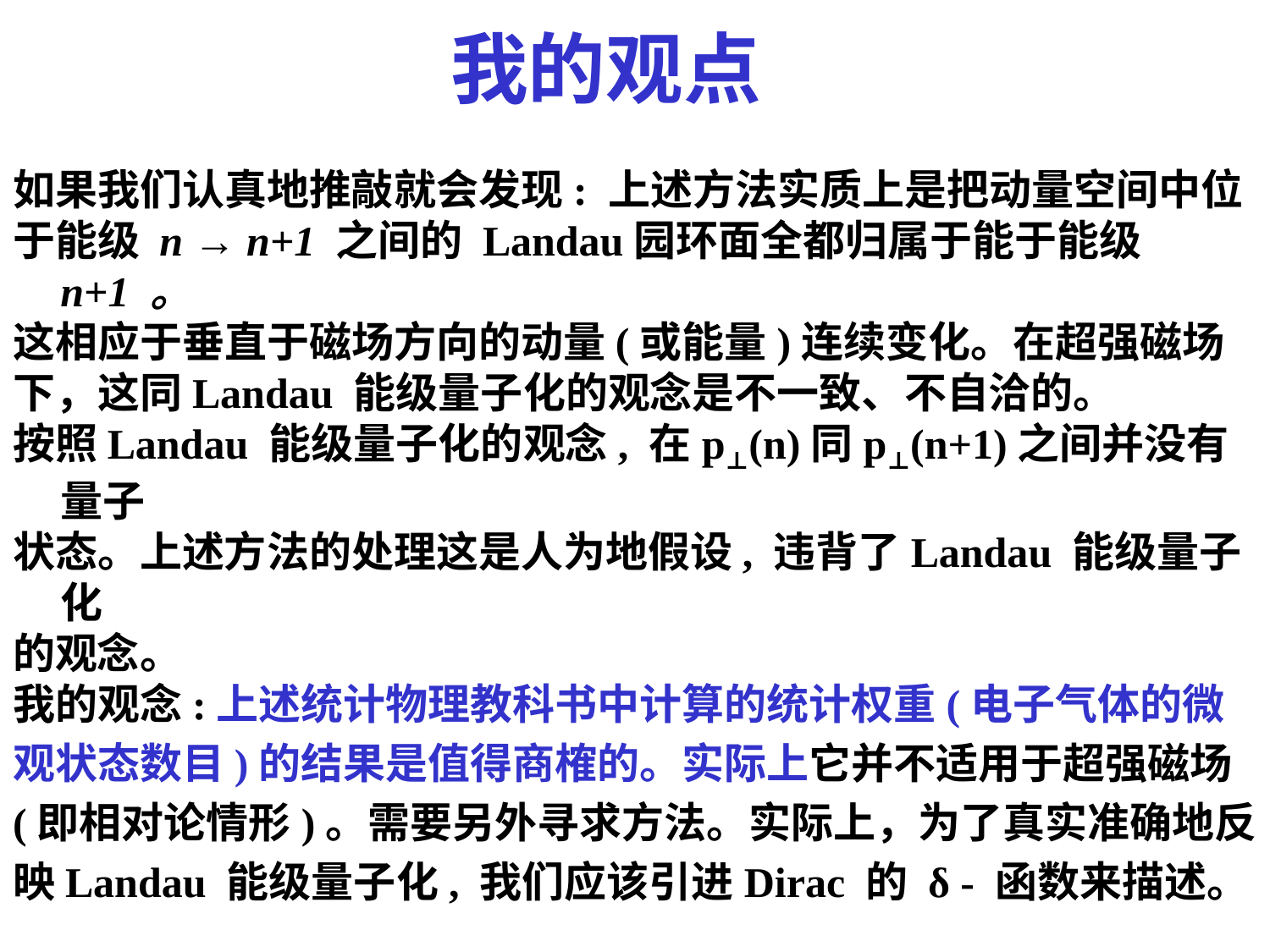

# 我的观点
如果我们认真地推敲就会发现: 上述方法实质上是把动量空间中位
于能级 n → n+1 之间的 Landau园环面全都归属于能于能级n+1 。
这相应于垂直于磁场方向的动量(或能量)连续变化。在超强磁场
下，这同Landau 能级量子化的观念是不一致、不自洽的。
按照Landau 能级量子化的观念, 在p⊥(n)同p⊥(n+1)之间并没有量子
状态。上述方法的处理这是人为地假设, 违背了Landau 能级量子化
的观念。
我的观念:上述统计物理教科书中计算的统计权重(电子气体的微
观状态数目)的结果是值得商榷的。实际上它并不适用于超强磁场
(即相对论情形)。需要另外寻求方法。实际上，为了真实准确地反
映Landau 能级量子化, 我们应该引进Dirac 的 δ - 函数来描述。